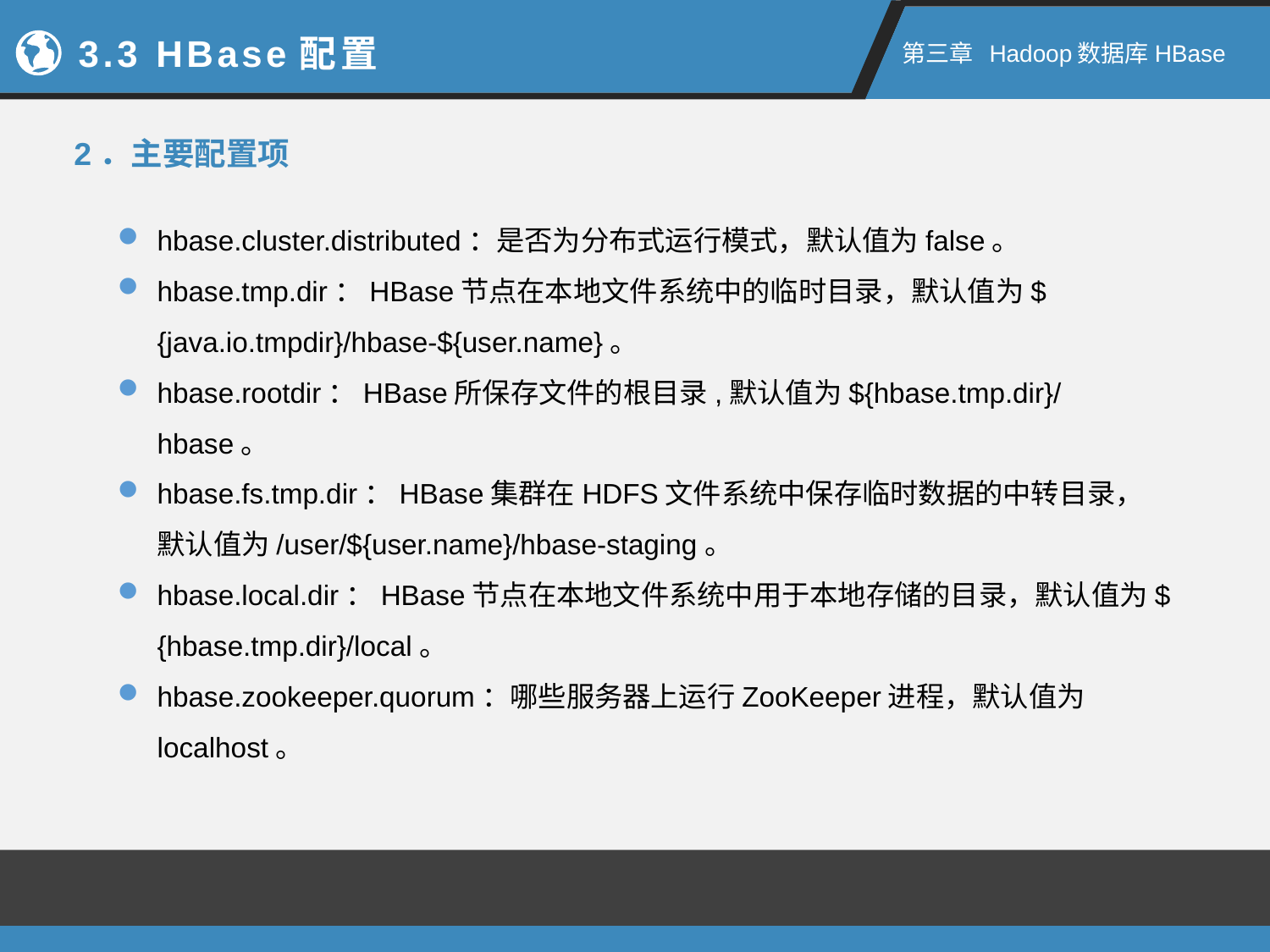

3.3 HBase配置

第三章  Hadoop数据库HBase
2．主要配置项
hbase.cluster.distributed：是否为分布式运行模式，默认值为false。
hbase.tmp.dir：HBase节点在本地文件系统中的临时目录，默认值为${java.io.tmpdir}/hbase-${user.name}。
hbase.rootdir：HBase所保存文件的根目录,默认值为${hbase.tmp.dir}/hbase。
hbase.fs.tmp.dir：HBase集群在HDFS文件系统中保存临时数据的中转目录，默认值为/user/${user.name}/hbase-staging。
hbase.local.dir：HBase节点在本地文件系统中用于本地存储的目录，默认值为${hbase.tmp.dir}/local。
hbase.zookeeper.quorum：哪些服务器上运行ZooKeeper进程，默认值为localhost。